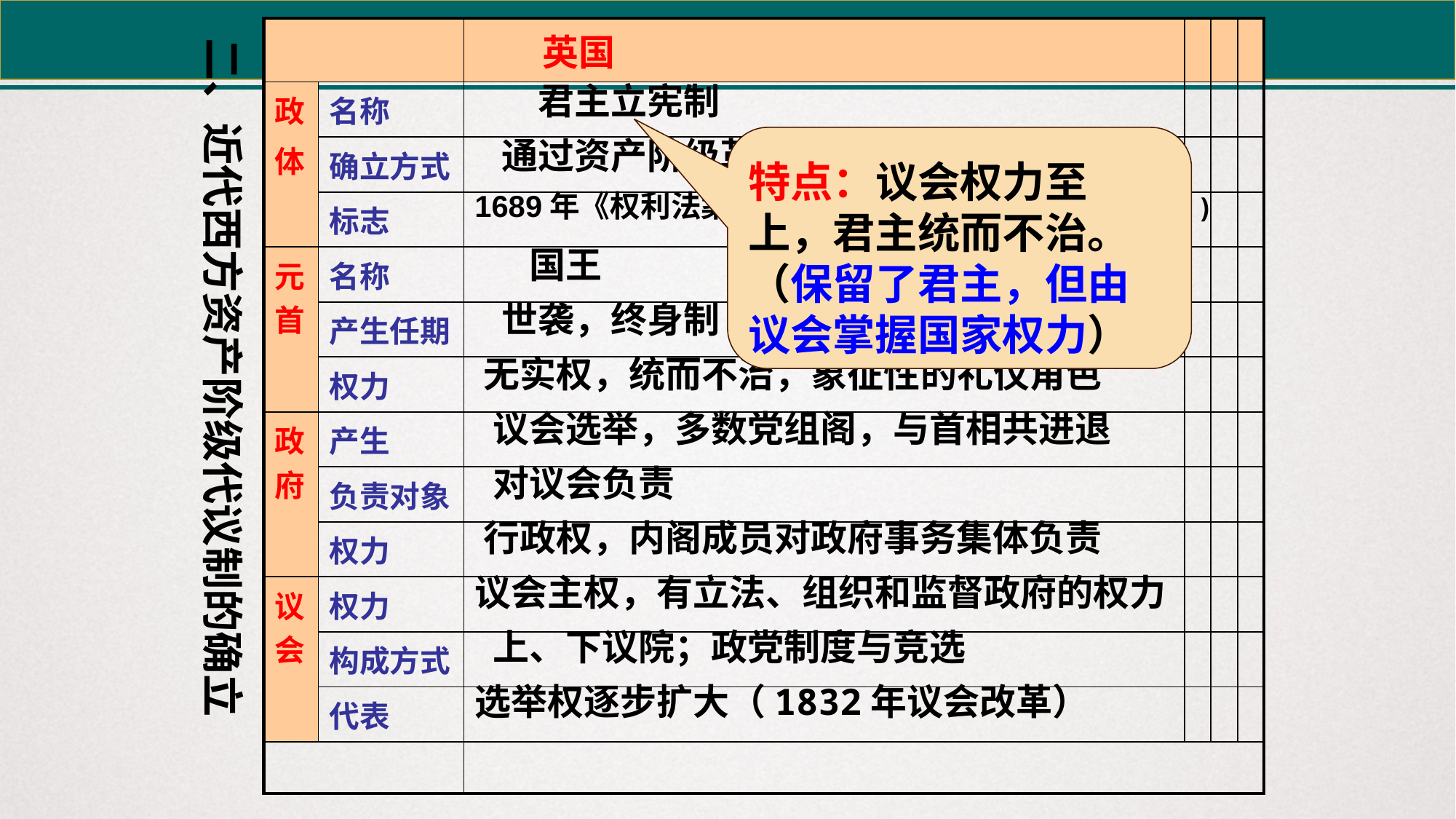

|  |  | 英国 |  |  |  |
| --- | --- | --- | --- | --- | --- |
| 政 体 | 名称 |  |  |  |  |
|  | 确立方式 |  |  |  |  |
|  | 标志 |  |  |  |  |
| 元首 | 名称 |  |  |  |  |
|  | 产生任期 |  |  |  |  |
|  | 权力 |  |  |  |  |
| 政府 | 产生 |  |  |  |  |
|  | 负责对象 |  |  |  |  |
|  | 权力 |  |  |  |  |
| 议会 | 权力 |  |  |  |  |
|  | 构成方式 |  |  |  |  |
|  | 代表 |  |  |  |  |
|  |  |  |  |  |  |
二、近代西方资产阶级代议制的确立
君主立宪制
通过资产阶级革命

特点：议会权力至上，君主统而不治。（保留了君主，但由议会掌握国家权力）
1689年《权利法案》——责任内阁制(1721-19C中期)
国王
世袭，终身制
无实权，统而不治，象征性的礼仪角色
议会选举，多数党组阁，与首相共进退
对议会负责
行政权，内阁成员对政府事务集体负责
议会主权，有立法、组织和监督政府的权力
上、下议院；政党制度与竞选
选举权逐步扩大（1832年议会改革）